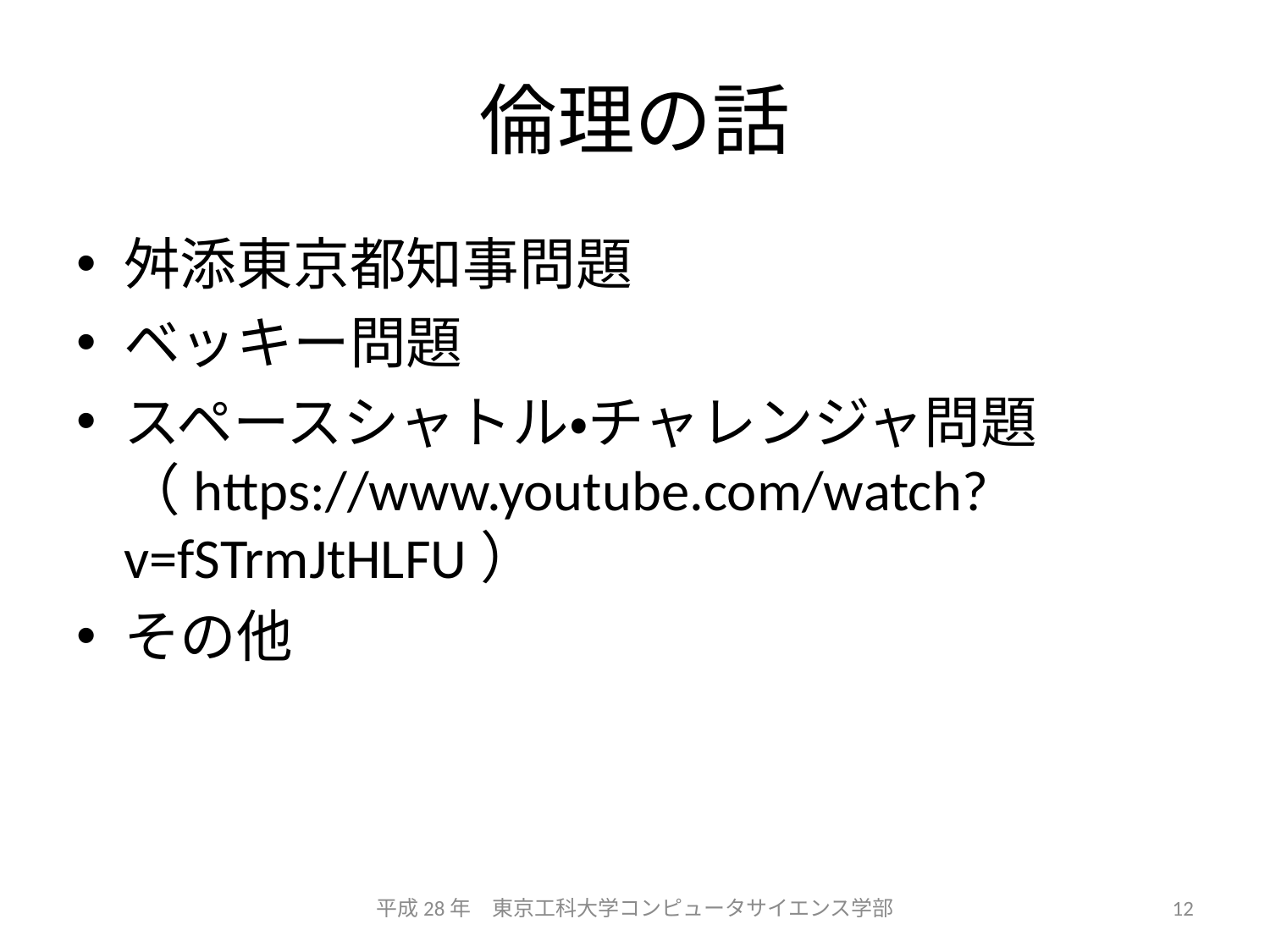

# 倫理の話
舛添東京都知事問題
ベッキー問題
スペースシャトル・チャレンジャ問題
（https://www.youtube.com/watch?v=fSTrmJtHLFU）
その他
平成28年　東京工科大学コンピュータサイエンス学部
12